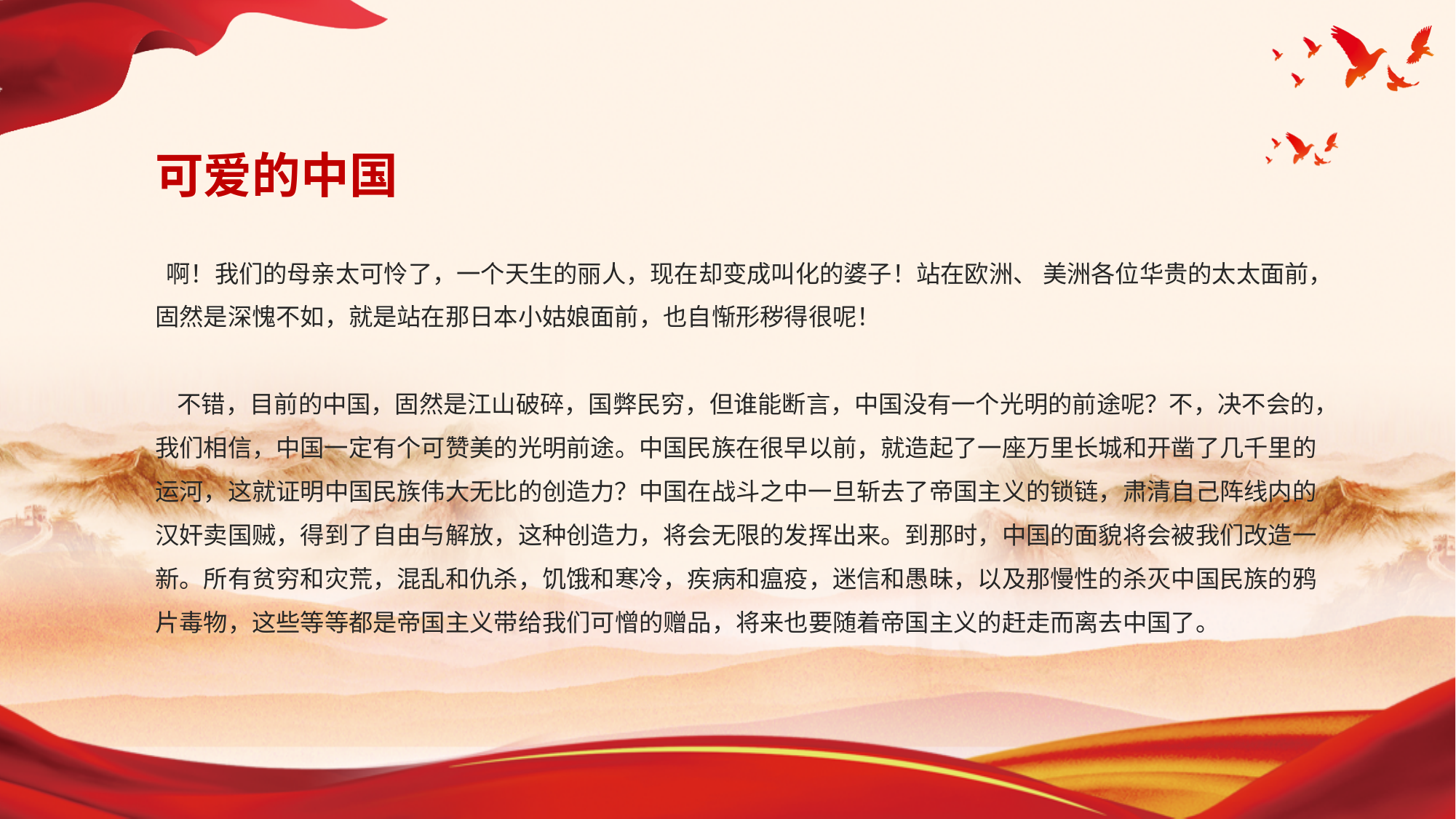

可爱的中国

 啊！我们的母亲太可怜了，一个天生的丽人，现在却变成叫化的婆子！站在欧洲、 美洲各位华贵的太太面前，固然是深愧不如，就是站在那日本小姑娘面前，也自惭形秽得很呢！

   不错，目前的中国，固然是江山破碎，国弊民穷，但谁能断言，中国没有一个光明的前途呢？不，决不会的，我们相信，中国一定有个可赞美的光明前途。中国民族在很早以前，就造起了一座万里长城和开凿了几千里的运河，这就证明中国民族伟大无比的创造力？中国在战斗之中一旦斩去了帝国主义的锁链，肃清自己阵线内的汉奸卖国贼，得到了自由与解放，这种创造力，将会无限的发挥出来。到那时，中国的面貌将会被我们改造一新。所有贫穷和灾荒，混乱和仇杀，饥饿和寒冷，疾病和瘟疫，迷信和愚昧，以及那慢性的杀灭中国民族的鸦片毒物，这些等等都是帝国主义带给我们可憎的赠品，将来也要随着帝国主义的赶走而离去中国了。